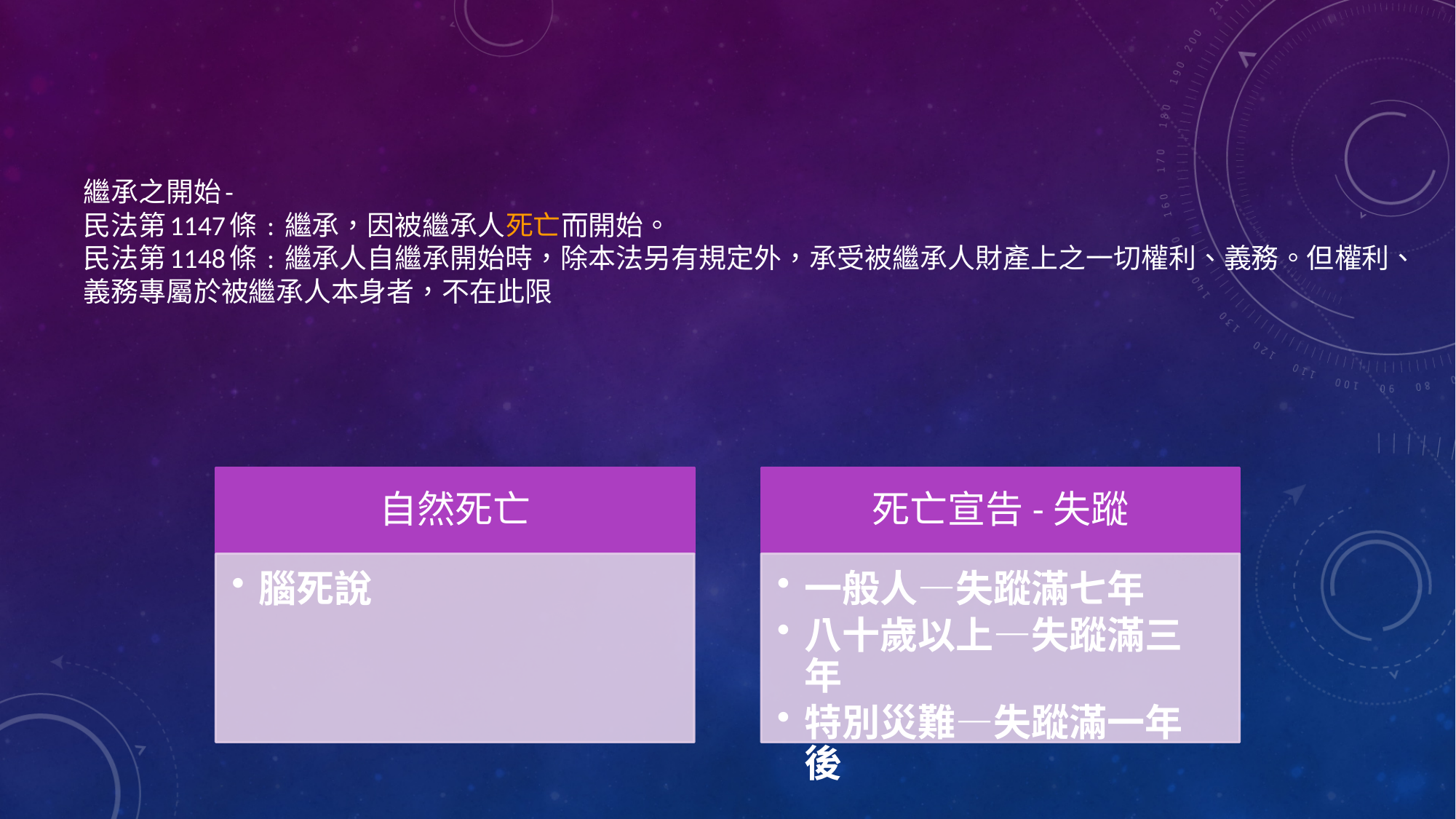

# 繼承之開始- 民法第1147條 : 繼承，因被繼承人死亡而開始。 民法第1148條 : 繼承人自繼承開始時，除本法另有規定外，承受被繼承人財產上之一切權利、義務。但權利、義務專屬於被繼承人本身者，不在此限
自然死亡
腦死說
死亡宣告-失蹤
一般人—失蹤滿七年
八十歲以上—失蹤滿三年
特別災難—失蹤滿一年後